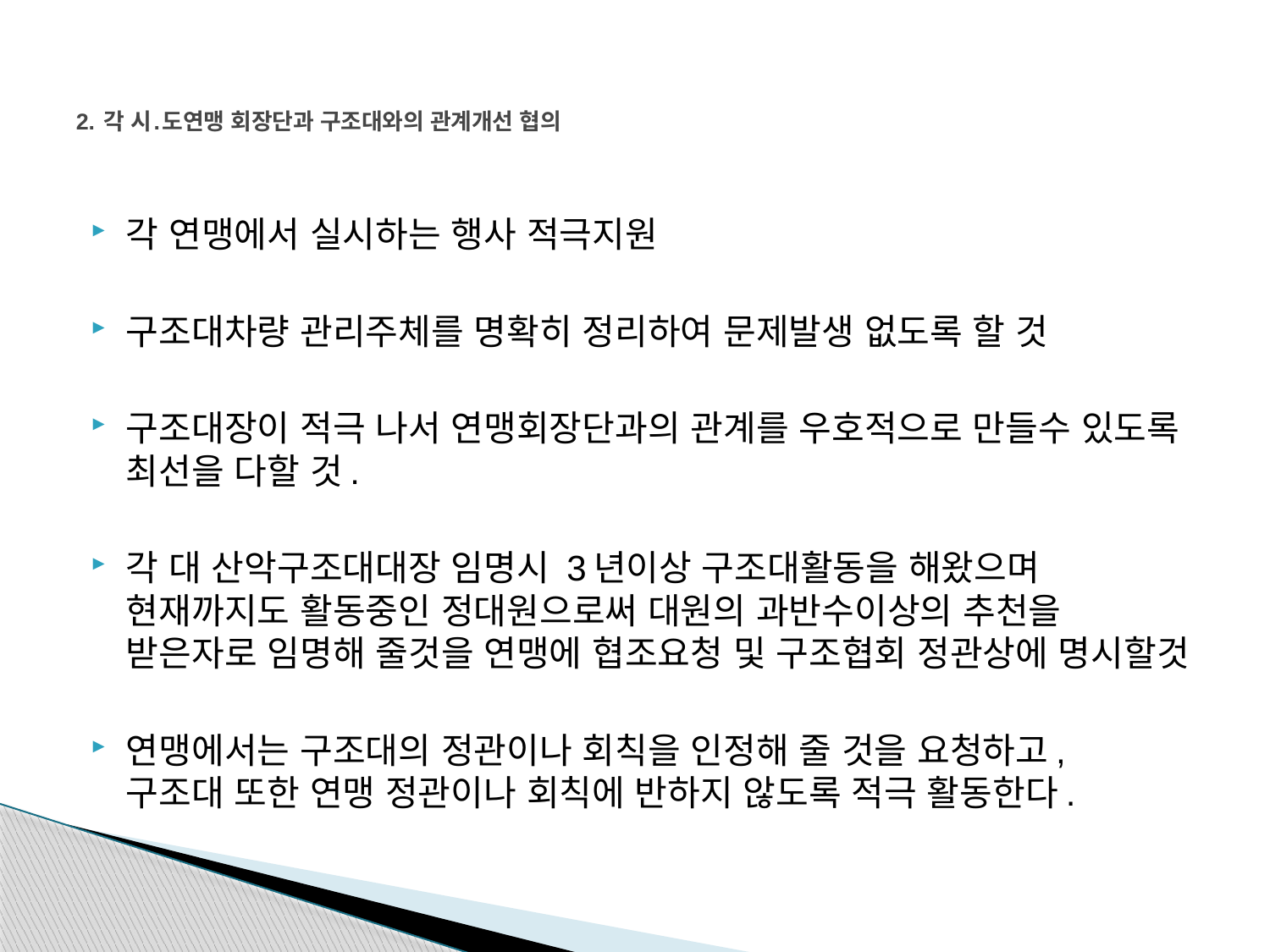

# 2. 각 시.도연맹 회장단과 구조대와의 관계개선 협의
각 연맹에서 실시하는 행사 적극지원

구조대차량 관리주체를 명확히 정리하여 문제발생 없도록 할 것

구조대장이 적극 나서 연맹회장단과의 관계를 우호적으로 만들수 있도록 최선을 다할 것.

각 대 산악구조대대장 임명시 3년이상 구조대활동을 해왔으며 현재까지도 활동중인 정대원으로써 대원의 과반수이상의 추천을 받은자로 임명해 줄것을 연맹에 협조요청 및 구조협회 정관상에 명시할것

연맹에서는 구조대의 정관이나 회칙을 인정해 줄 것을 요청하고,   구조대 또한 연맹 정관이나 회칙에 반하지 않도록 적극 활동한다.